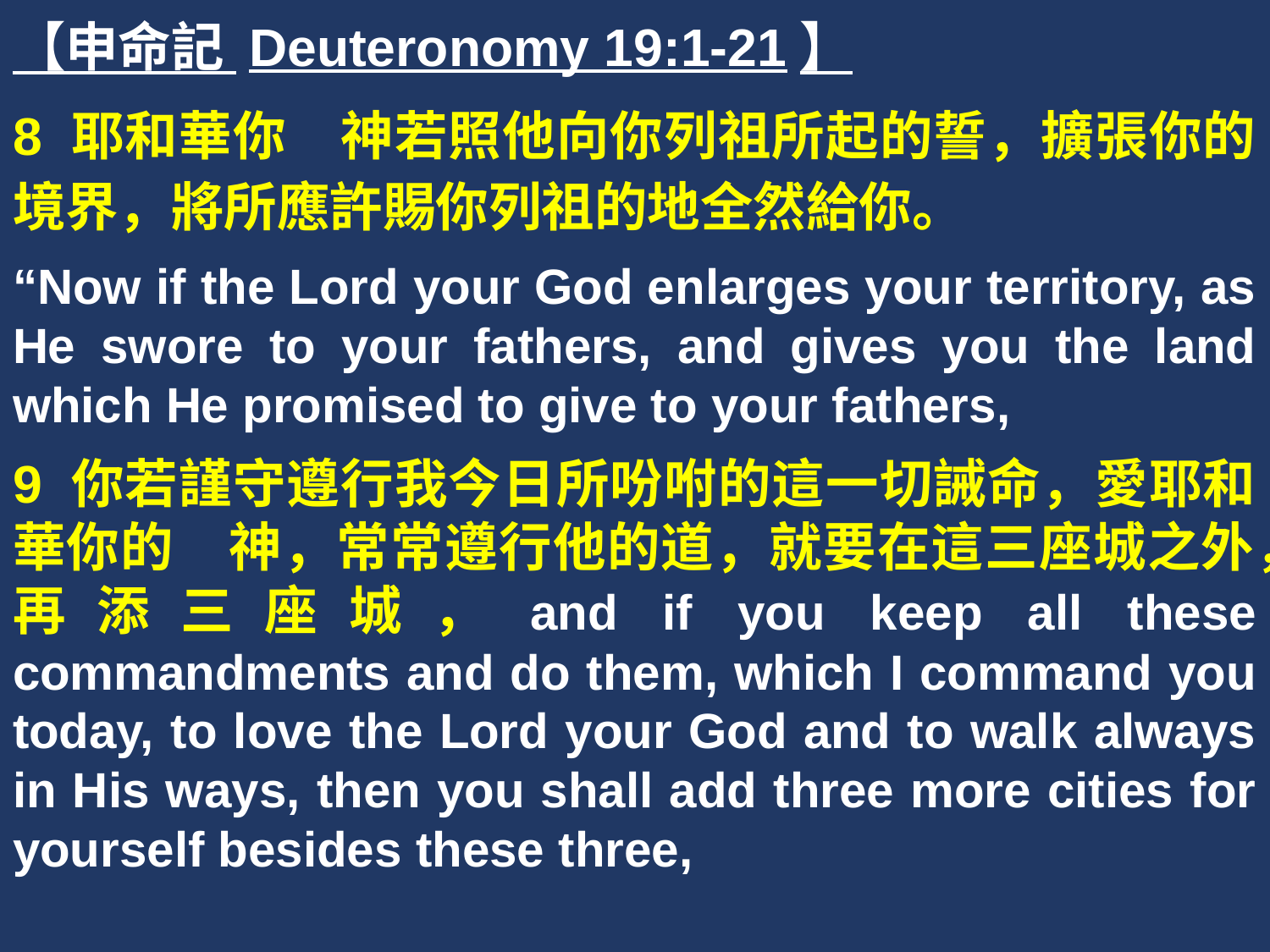

【申命記 Deuteronomy 19:1-21】
8 耶和華你　神若照他向你列祖所起的誓，擴張你的境界，將所應許賜你列祖的地全然給你。
“Now if the Lord your God enlarges your territory, as He swore to your fathers, and gives you the land which He promised to give to your fathers,
9 你若謹守遵行我今日所吩咐的這一切誡命，愛耶和華你的　神，常常遵行他的道，就要在這三座城之外，再添三座城，and if you keep all these commandments and do them, which I command you today, to love the Lord your God and to walk always in His ways, then you shall add three more cities for yourself besides these three,